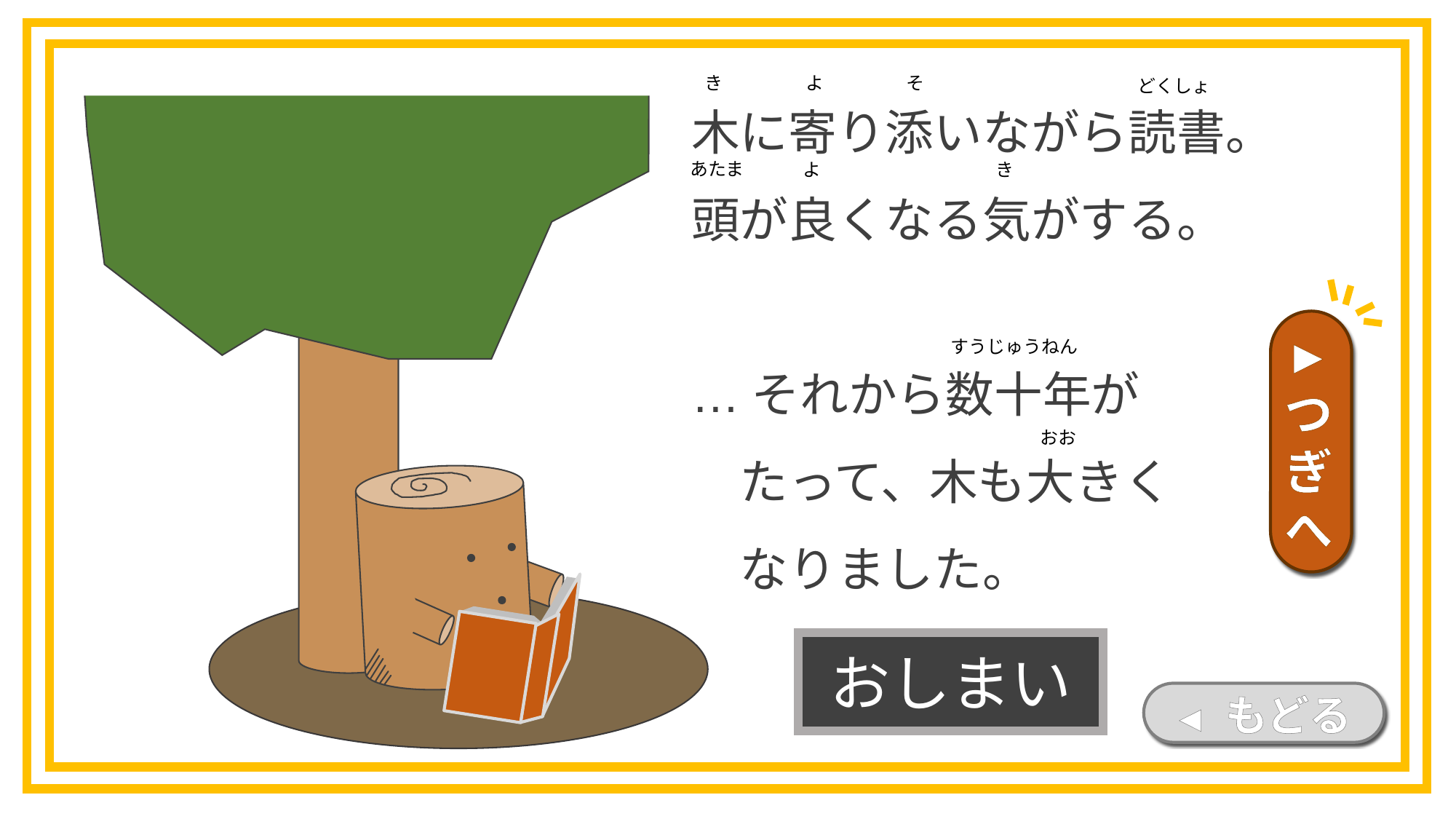

き
よ
そ
木に寄り添いながら読書。
頭が良くなる気がする。

…それから数十年が
　たって、木も大きく
　なりました。
どくしょ
あたま
よ
き

►つぎへ
すうじゅうねん

おお

おしまい
◄ もどる